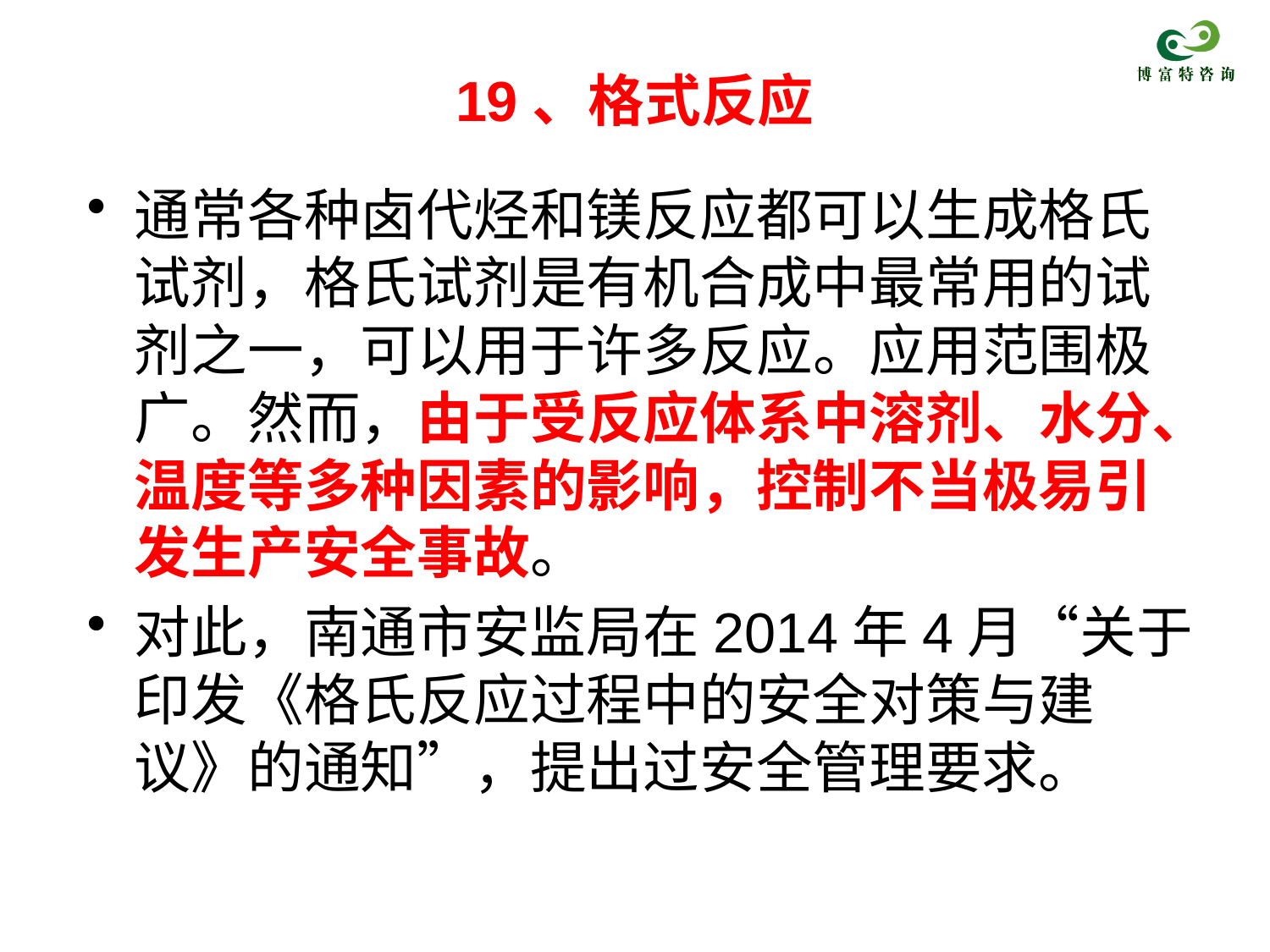

# 19、格式反应
通常各种卤代烃和镁反应都可以生成格氏试剂，格氏试剂是有机合成中最常用的试剂之一，可以用于许多反应。应用范围极广。然而，由于受反应体系中溶剂、水分、温度等多种因素的影响，控制不当极易引发生产安全事故。
对此，南通市安监局在2014年4月“关于印发《格氏反应过程中的安全对策与建议》的通知”，提出过安全管理要求。